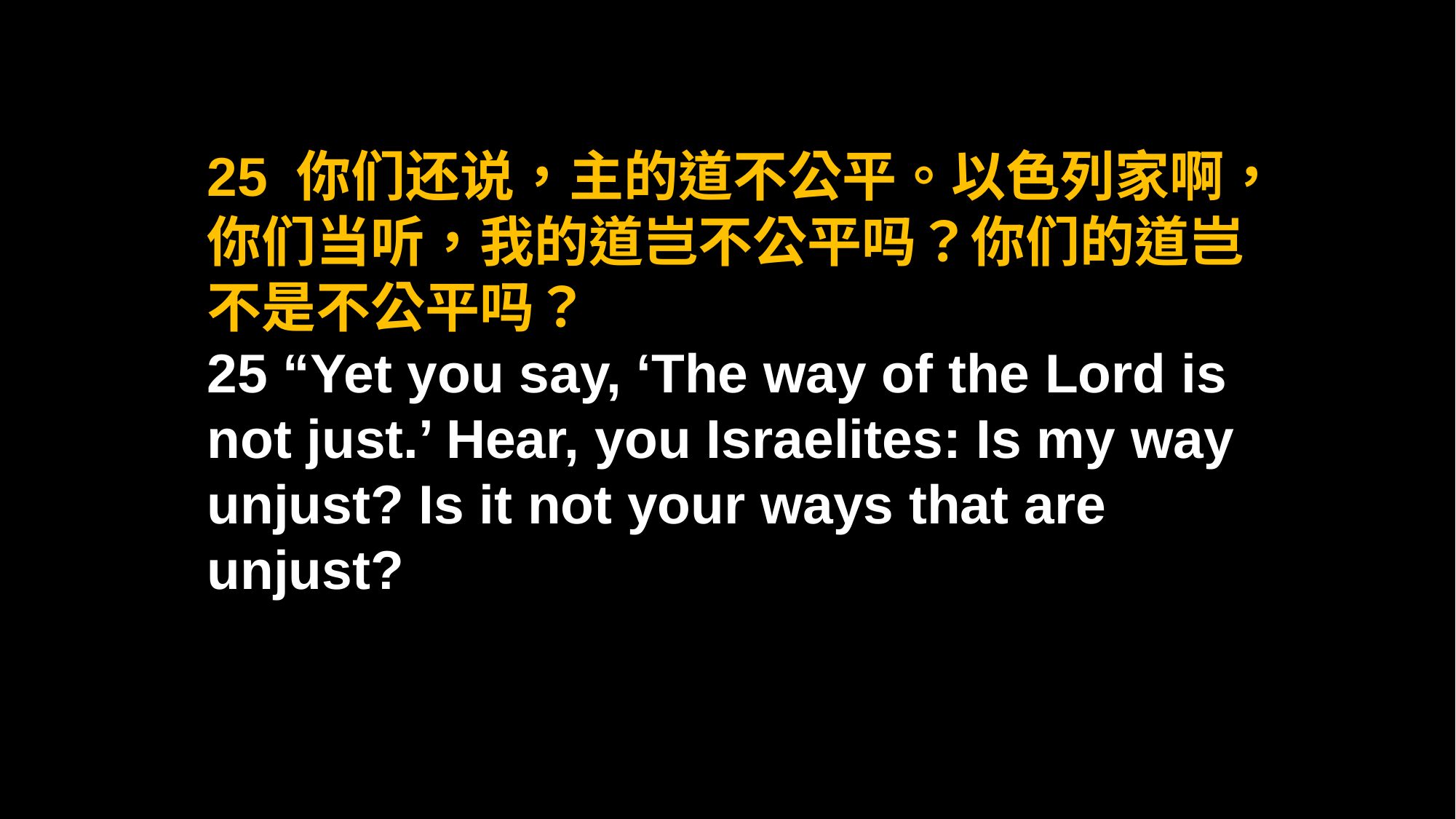

25 你们还说，主的道不公平。以色列家啊，你们当听，我的道岂不公平吗？你们的道岂不是不公平吗？
25 “Yet you say, ‘The way of the Lord is not just.’ Hear, you Israelites: Is my way unjust? Is it not your ways that are unjust?